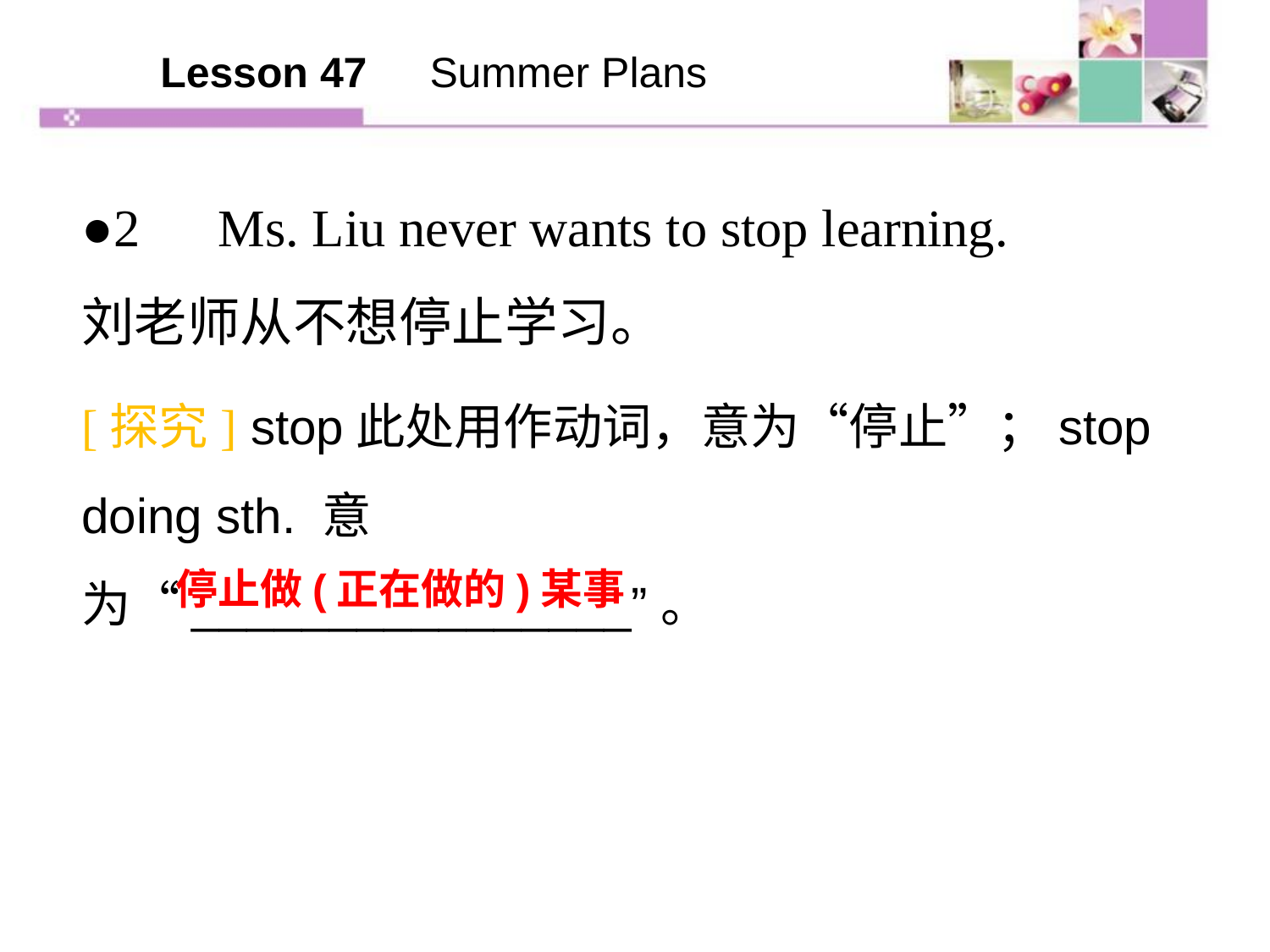

Lesson 47　Summer Plans
●2　Ms. Liu never wants to stop learning.
刘老师从不想停止学习。
[探究] stop此处用作动词，意为“停止”；stop doing sth. 意
为“________________”。
停止做(正在做的)某事